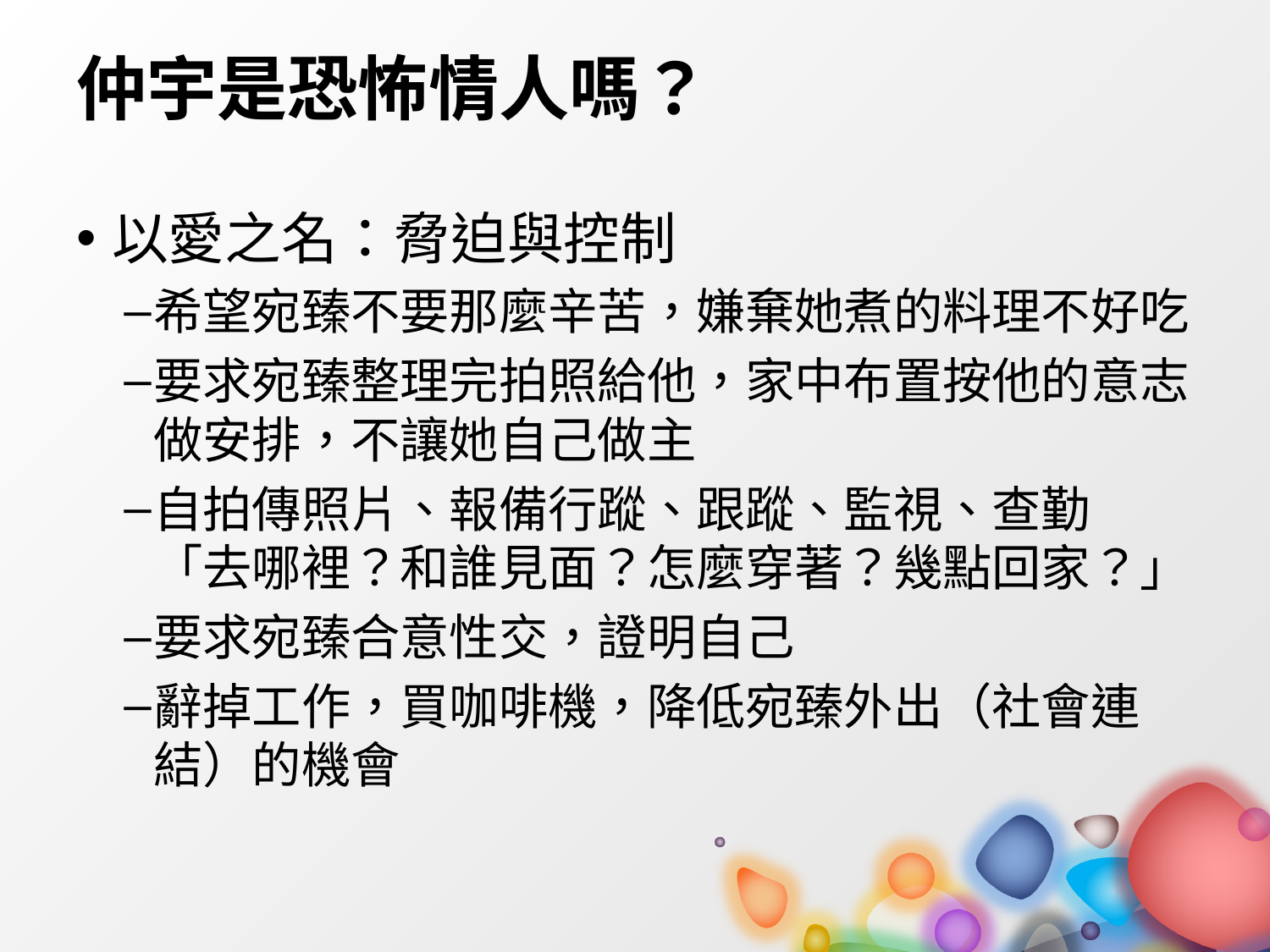

# 仲宇是恐怖情人嗎？
以愛之名：脅迫與控制
希望宛臻不要那麼辛苦，嫌棄她煮的料理不好吃
要求宛臻整理完拍照給他，家中布置按他的意志做安排，不讓她自己做主
自拍傳照片、報備行蹤、跟蹤、監視、查勤
「去哪裡？和誰見面？怎麼穿著？幾點回家？」
要求宛臻合意性交，證明自己
辭掉工作，買咖啡機，降低宛臻外出（社會連結）的機會